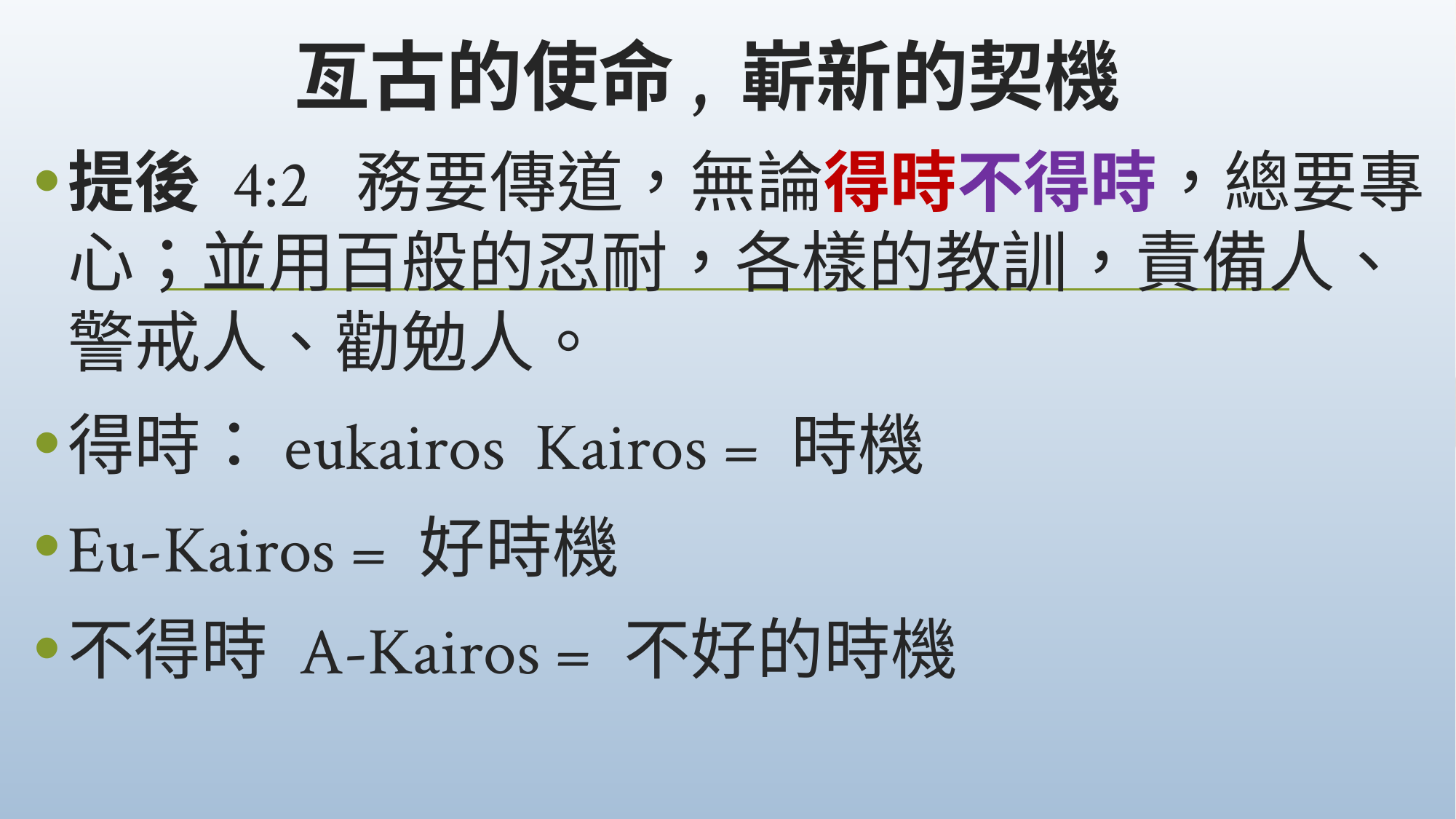

# 亙古的使命, 嶄新的契機
提後 4:2  務要傳道，無論得時不得時，總要專心；並用百般的忍耐，各樣的教訓，責備人、警戒人、勸勉人。
得時：eukairos  Kairos = 時機
Eu-Kairos = 好時機
不得時 A-Kairos = 不好的時機